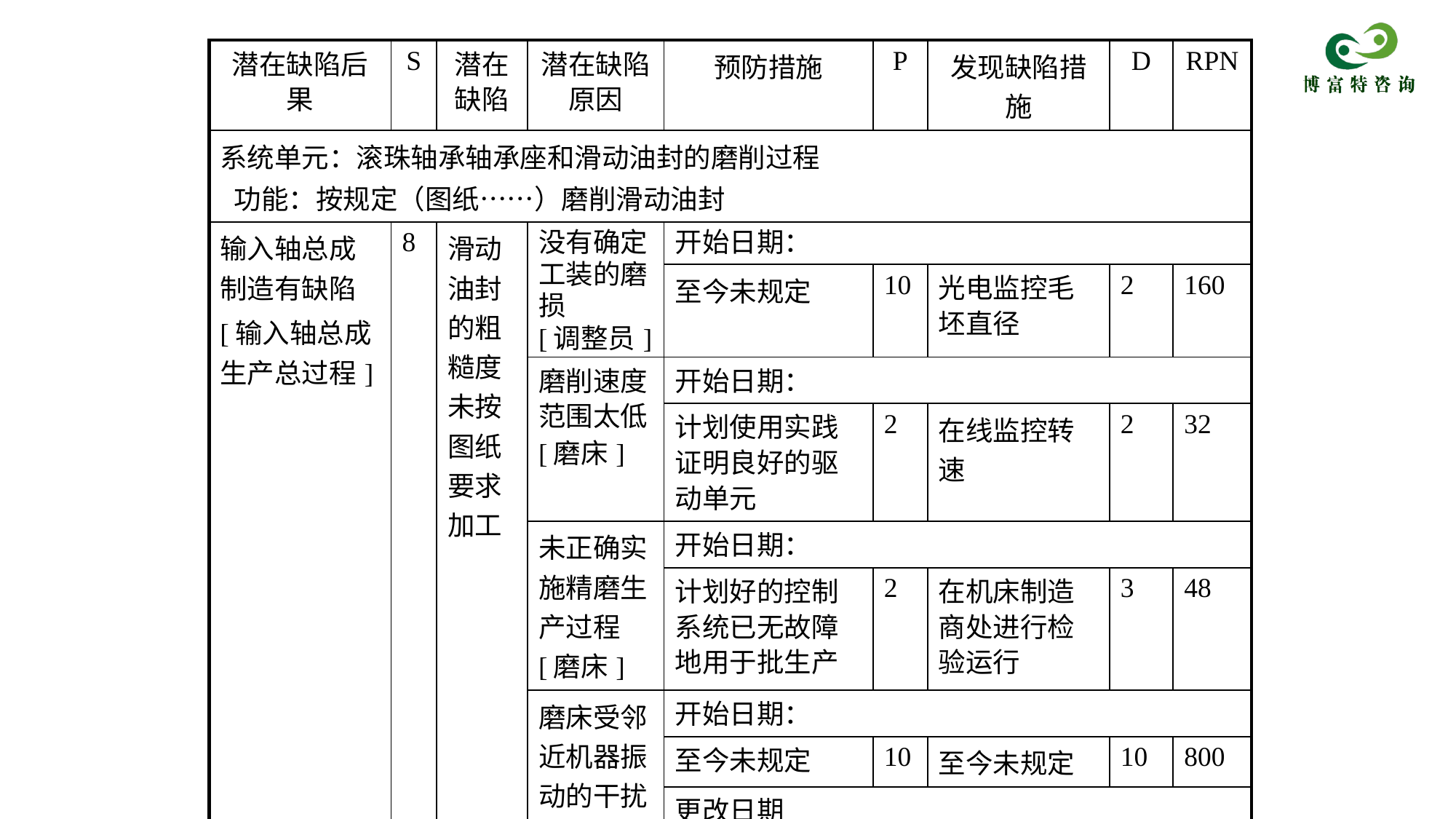

| 潜在缺陷后果 | S | 潜在缺陷 | 潜在缺陷原因 | 预防措施 | P | 发现缺陷措施 | D | RPN |
| --- | --- | --- | --- | --- | --- | --- | --- | --- |
| 系统单元：滚珠轴承轴承座和滑动油封的磨削过程 功能：按规定（图纸……）磨削滑动油封 |  |  |  |  |  |  |  |  |
| 输入轴总成制造有缺陷 [输入轴总成生产总过程] | 8 | 滑动油封的粗糙度未按图纸要求加工 | 没有确定工装的磨损 [调整员] | 开始日期： |  |  |  |  |
|  |  |  |  | 至今未规定 | 10 | 光电监控毛坯直径 | 2 | 160 |
|  |  |  | 磨削速度范围太低 [磨床] | 开始日期： |  |  |  |  |
|  |  |  |  | 计划使用实践证明良好的驱动单元 | 2 | 在线监控转速 | 2 | 32 |
|  |  |  | 未正确实施精磨生产过程[磨床] | 开始日期： |  |  |  |  |
|  |  |  |  | 计划好的控制系统已无故障地用于批生产 | 2 | 在机床制造商处进行检验运行 | 3 | 48 |
|  |  |  | 磨床受邻近机器振动的干扰[环境] | 开始日期： |  |  |  |  |
|  |  |  |  | 至今未规定 | 10 | 至今未规定 | 10 | 800 |
|  |  |  |  | 更改日期 |  |  |  |  |
|  |  |  |  | 与基础的设计相符\*\* | 5 | 测量安装基础的振动 | 1 | 40 |